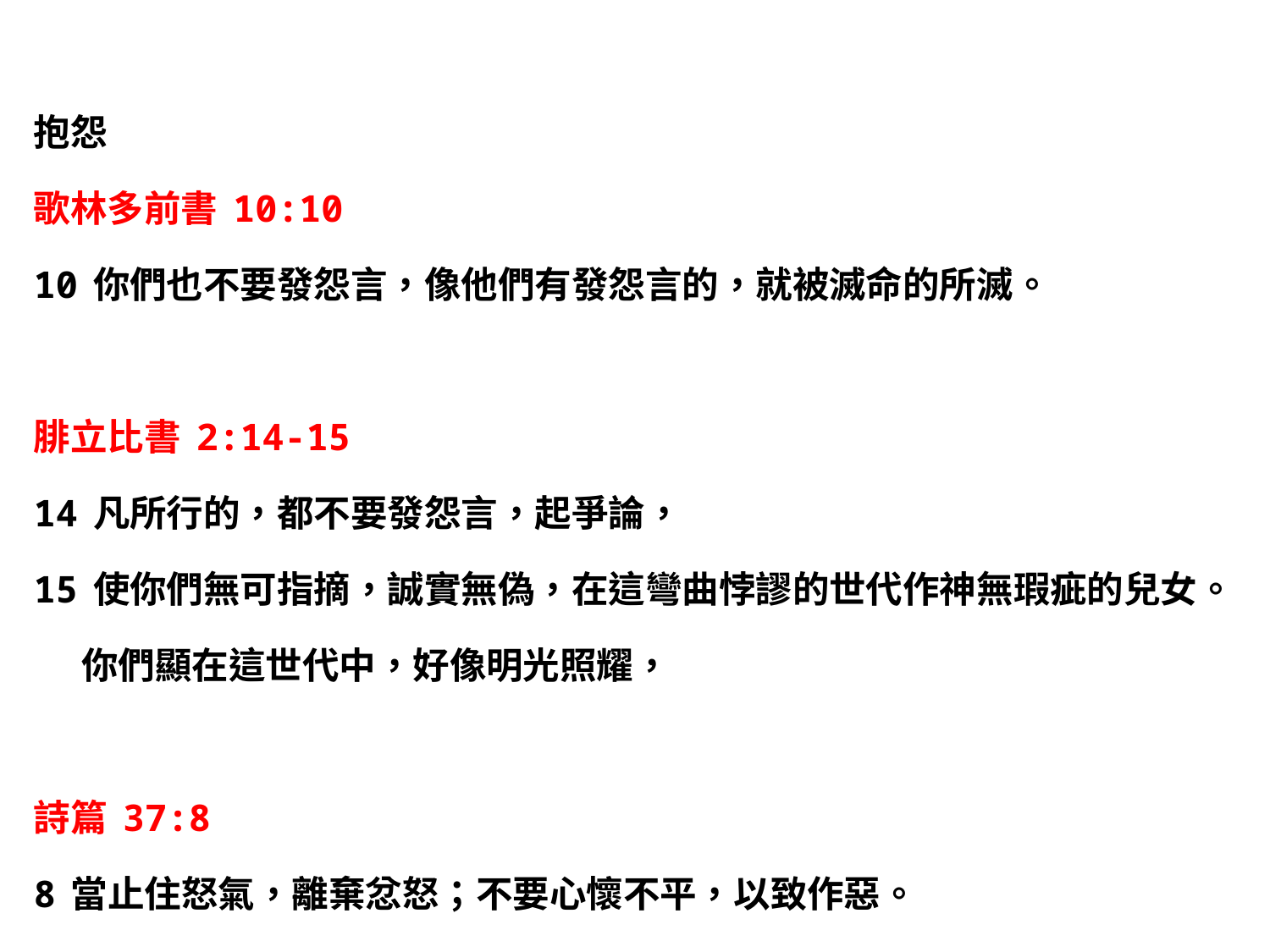

抱怨
歌林多前書10:10
10你們也不要發怨言，像他們有發怨言的，就被滅命的所滅。

腓立比書2:14-15
14凡所行的，都不要發怨言，起爭論，
15使你們無可指摘，誠實無偽，在這彎曲悖謬的世代作神無瑕疵的兒女。你們顯在這世代中，好像明光照耀，

詩篇37:8
8當止住怒氣，離棄忿怒；不要心懷不平，以致作惡。